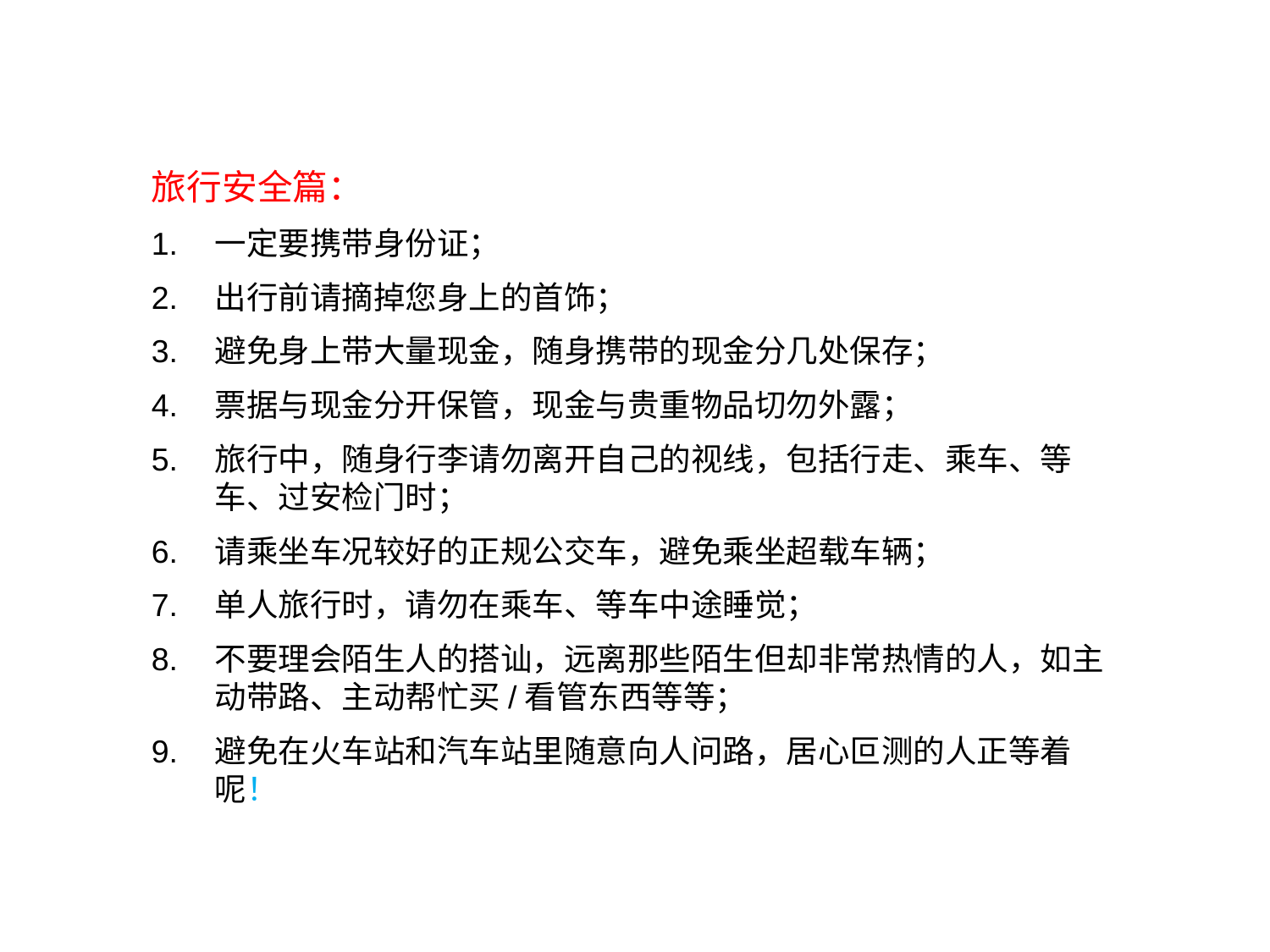

旅行安全篇：
一定要携带身份证；
出行前请摘掉您身上的首饰；
避免身上带大量现金，随身携带的现金分几处保存；
票据与现金分开保管，现金与贵重物品切勿外露；
旅行中，随身行李请勿离开自己的视线，包括行走、乘车、等车、过安检门时；
请乘坐车况较好的正规公交车，避免乘坐超载车辆；
单人旅行时，请勿在乘车、等车中途睡觉；
不要理会陌生人的搭讪，远离那些陌生但却非常热情的人，如主动带路、主动帮忙买/看管东西等等；
避免在火车站和汽车站里随意向人问路，居心叵测的人正等着呢！